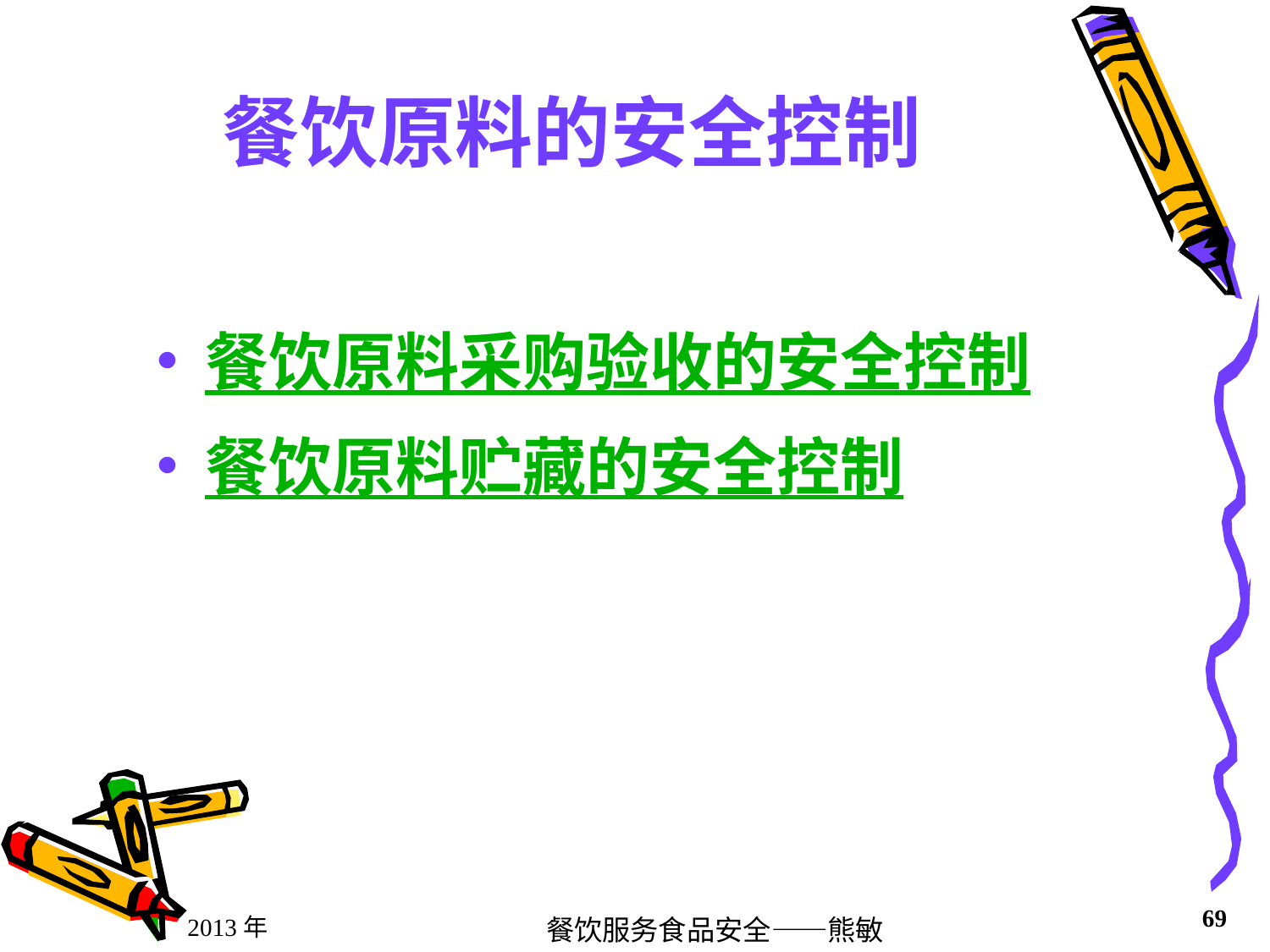

# 餐饮原料的安全控制
餐饮原料采购验收的安全控制
餐饮原料贮藏的安全控制

69

2013年
餐饮服务食品安全——熊敏